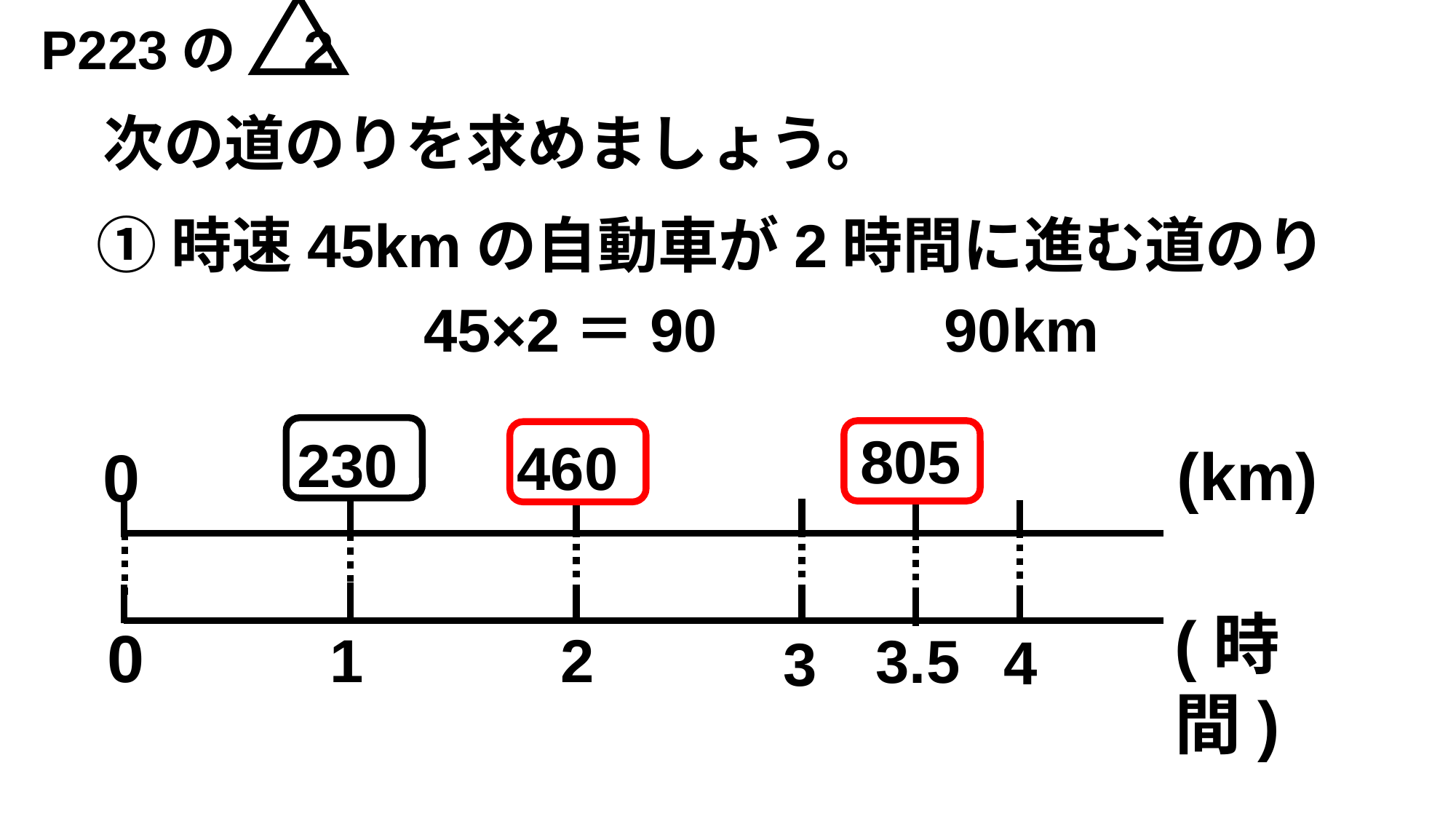

P223の　2
次の道のりを求めましょう。
①時速45kmの自動車が2時間に進む道のり
45×2＝90
90km

805

230

460
(km)
0
(時間)
0
1
2
3.5
4
3